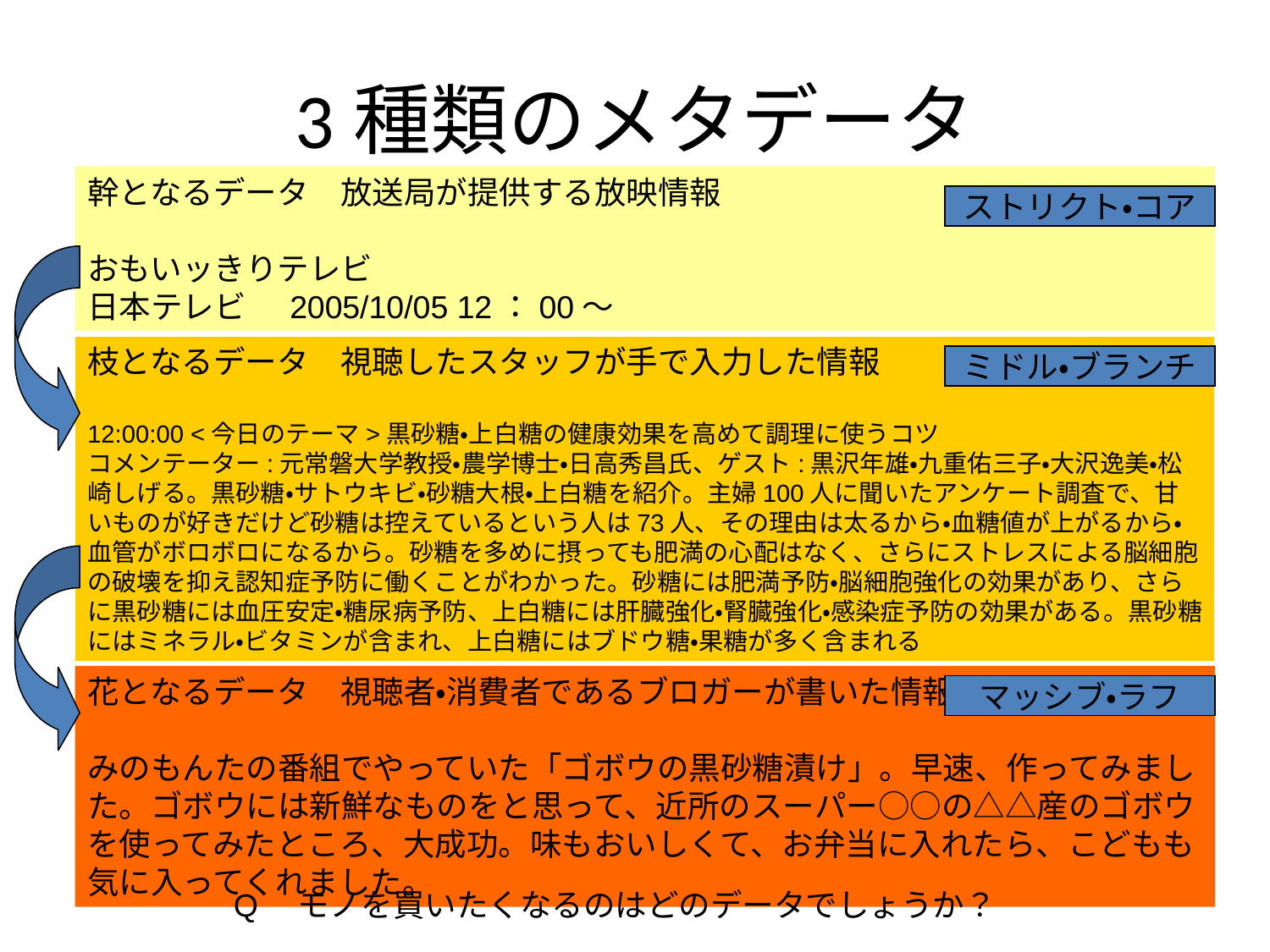

# 3種類のメタデータ
幹となるデータ　放送局が提供する放映情報

おもいッきりテレビ
日本テレビ     2005/10/05 12：00～
ストリクト・コア

枝となるデータ　視聴したスタッフが手で入力した情報

12:00:00 <今日のテーマ>黒砂糖・上白糖の健康効果を高めて調理に使うコツ
コメンテーター:元常磐大学教授・農学博士・日高秀昌氏、ゲスト:黒沢年雄・九重佑三子・大沢逸美・松崎しげる。黒砂糖・サトウキビ・砂糖大根・上白糖を紹介。主婦100人に聞いたアンケート調査で、甘いものが好きだけど砂糖は控えているという人は73人、その理由は太るから・血糖値が上がるから・血管がボロボロになるから。砂糖を多めに摂っても肥満の心配はなく、さらにストレスによる脳細胞の破壊を抑え認知症予防に働くことがわかった。砂糖には肥満予防・脳細胞強化の効果があり、さらに黒砂糖には血圧安定・糖尿病予防、上白糖には肝臓強化・腎臓強化・感染症予防の効果がある。黒砂糖にはミネラル・ビタミンが含まれ、上白糖にはブドウ糖・果糖が多く含まれる
ミドル・ブランチ

花となるデータ　視聴者・消費者であるブロガーが書いた情報

みのもんたの番組でやっていた「ゴボウの黒砂糖漬け」。早速、作ってみました。ゴボウには新鮮なものをと思って、近所のスーパー○○の△△産のゴボウを使ってみたところ、大成功。味もおいしくて、お弁当に入れたら、こどもも気に入ってくれました。
マッシブ・ラフ
Q　モノを買いたくなるのはどのデータでしょうか？